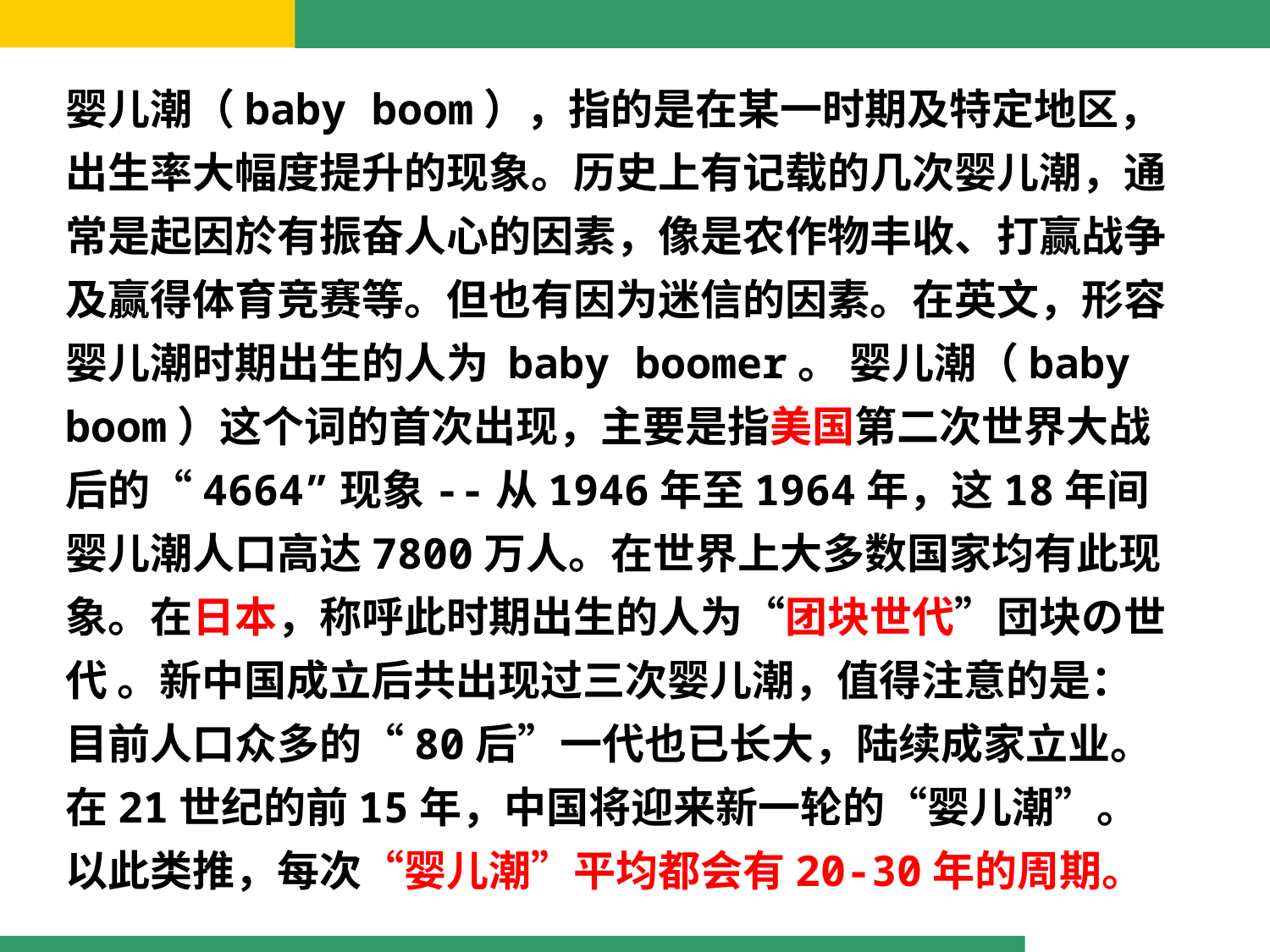

婴儿潮（baby boom），指的是在某一时期及特定地区，出生率大幅度提升的现象。历史上有记载的几次婴儿潮，通常是起因於有振奋人心的因素，像是农作物丰收、打赢战争及赢得体育竞赛等。但也有因为迷信的因素。在英文，形容婴儿潮时期出生的人为 baby boomer。 婴儿潮（baby boom）这个词的首次出现，主要是指美国第二次世界大战后的“4664”现象--从1946年至1964年，这18年间婴儿潮人口高达7800万人。在世界上大多数国家均有此现象。在日本，称呼此时期出生的人为“团块世代”団块の世代 。新中国成立后共出现过三次婴儿潮，值得注意的是：目前人口众多的“80后”一代也已长大，陆续成家立业。在21世纪的前15年，中国将迎来新一轮的“婴儿潮”。以此类推，每次“婴儿潮”平均都会有20-30年的周期。